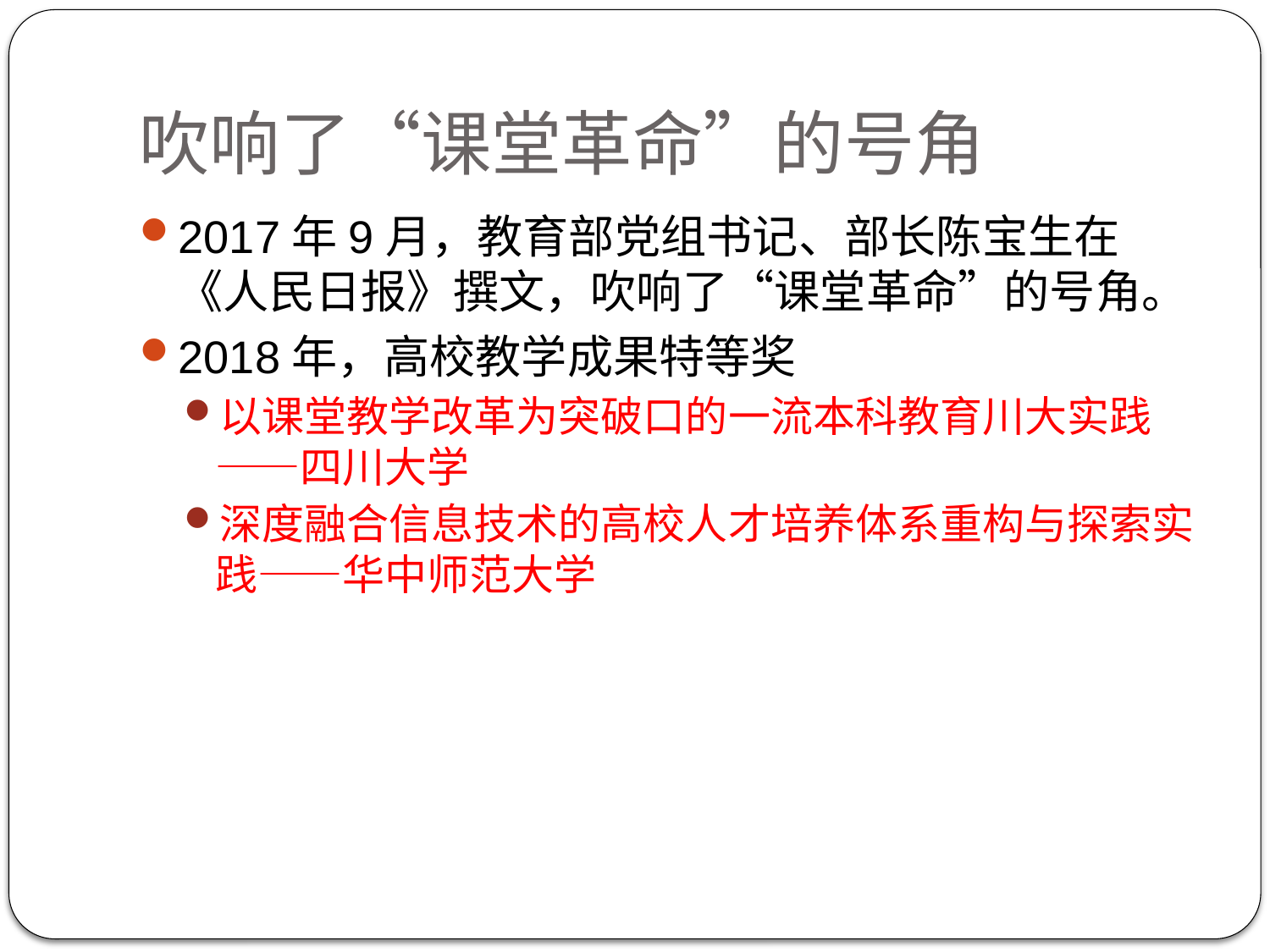

# 吹响了“课堂革命”的号角
2017年9月，教育部党组书记、部长陈宝生在《人民日报》撰文，吹响了“课堂革命”的号角。
2018年，高校教学成果特等奖
以课堂教学改革为突破口的一流本科教育川大实践——四川大学
深度融合信息技术的高校人才培养体系重构与探索实践——华中师范大学